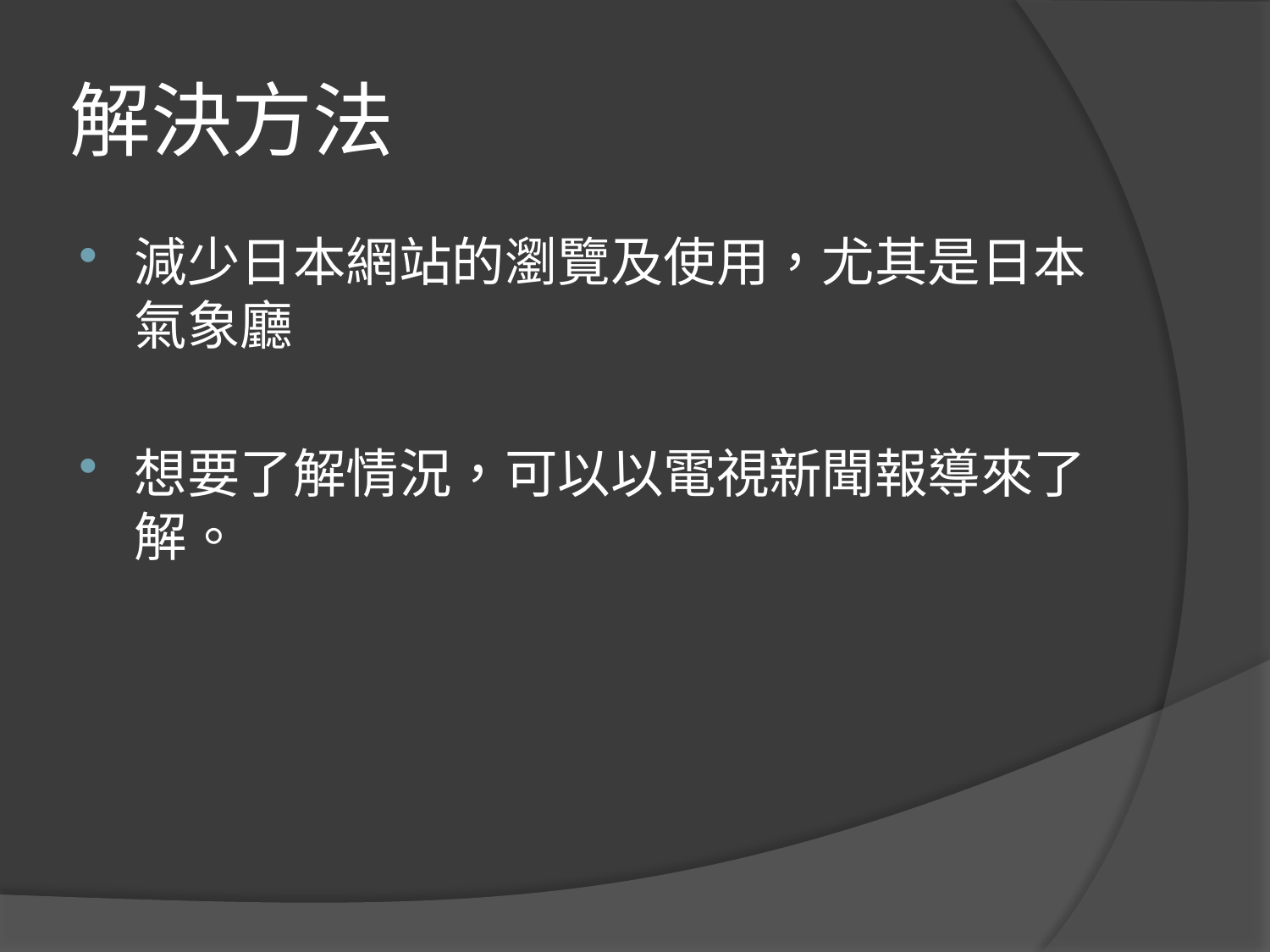

# 解決方法
減少日本網站的瀏覽及使用，尤其是日本氣象廳

想要了解情況，可以以電視新聞報導來了解。